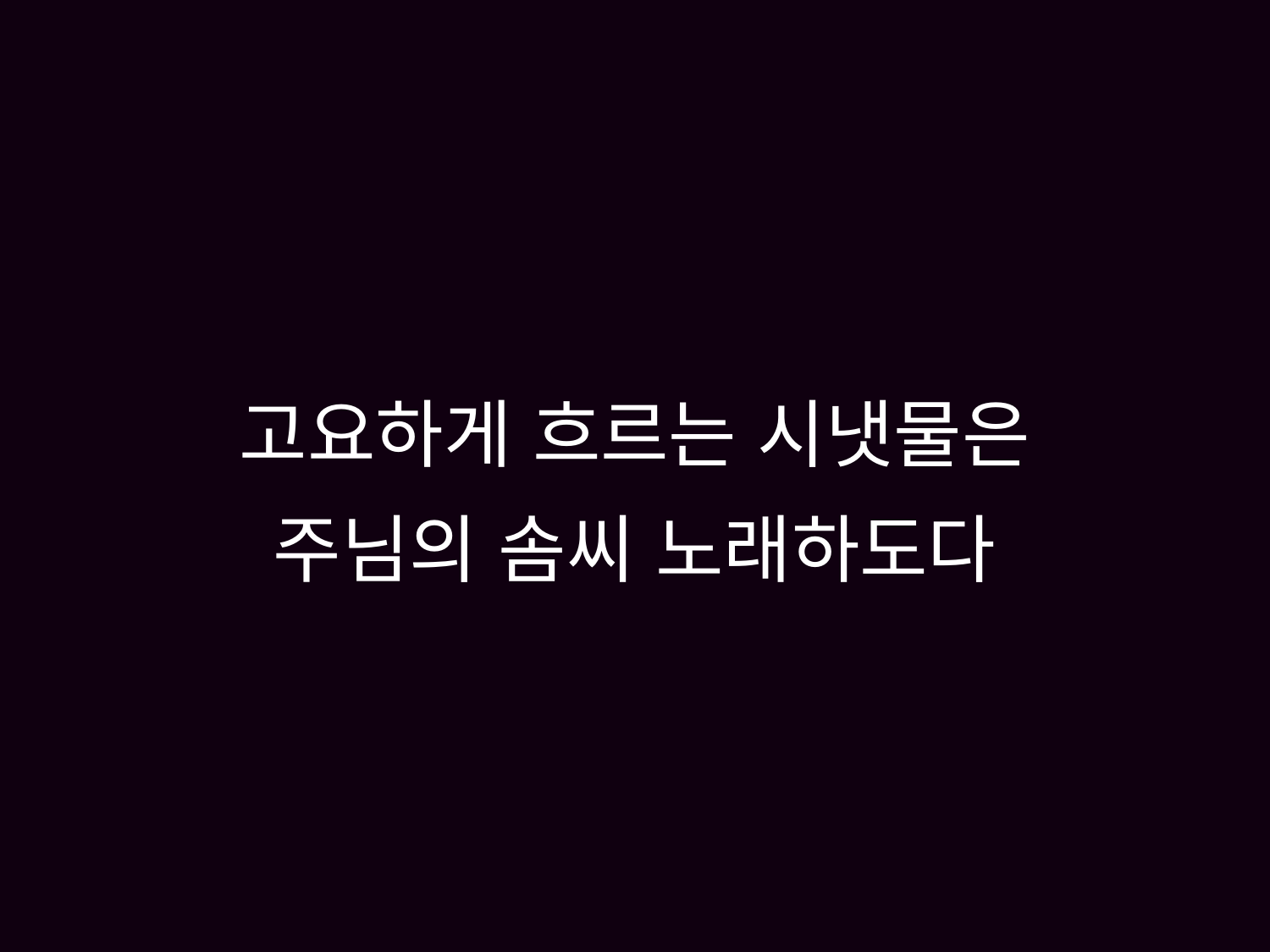

# 고요하게 흐르는 시냇물은 주님의 솜씨 노래하도다